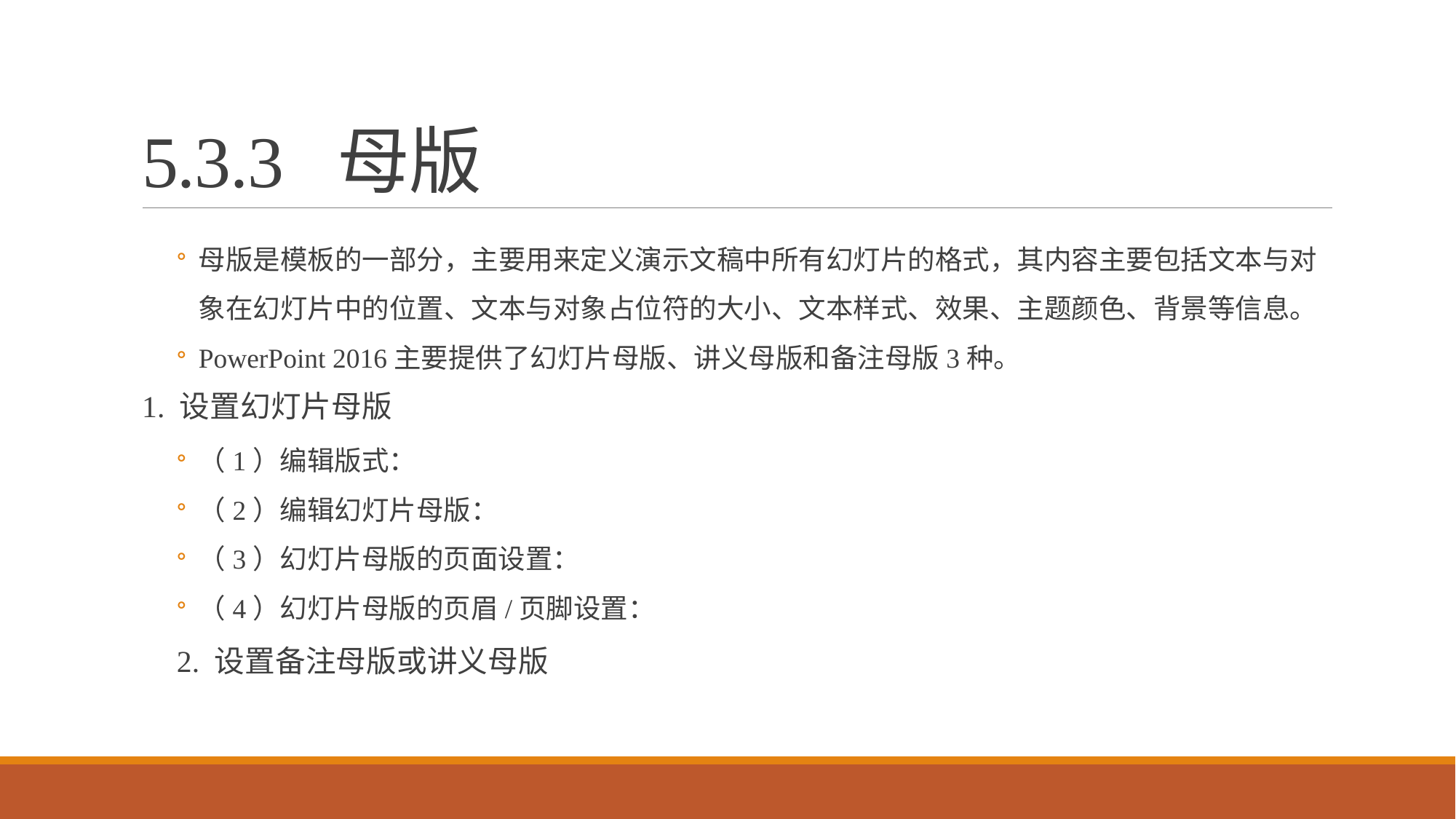

# 5.3.3  母版
母版是模板的一部分，主要用来定义演示文稿中所有幻灯片的格式，其内容主要包括文本与对象在幻灯片中的位置、文本与对象占位符的大小、文本样式、效果、主题颜色、背景等信息。
PowerPoint 2016主要提供了幻灯片母版、讲义母版和备注母版3种。
1. 设置幻灯片母版
（1）编辑版式：
（2）编辑幻灯片母版：
（3）幻灯片母版的页面设置：
（4）幻灯片母版的页眉/页脚设置：
2. 设置备注母版或讲义母版